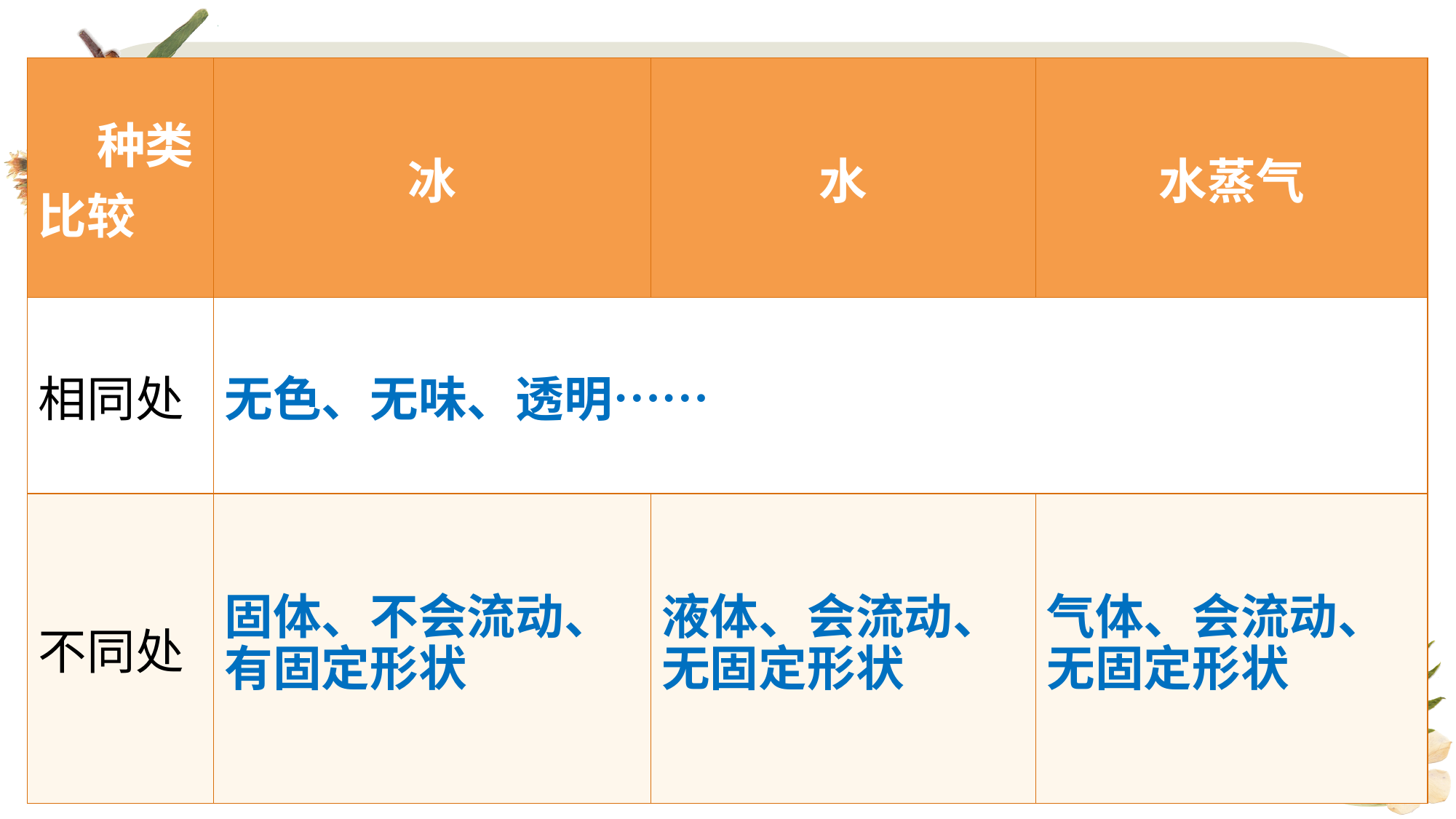

| 种类 比较 | 冰 | 水 | 水蒸气 |
| --- | --- | --- | --- |
| 相同处 | 无色、无味、透明…… |  |  |
| 不同处 | 固体、不会流动、 有固定形状 | 液体、会流动、 无固定形状 | 气体、会流动、 无固定形状 |